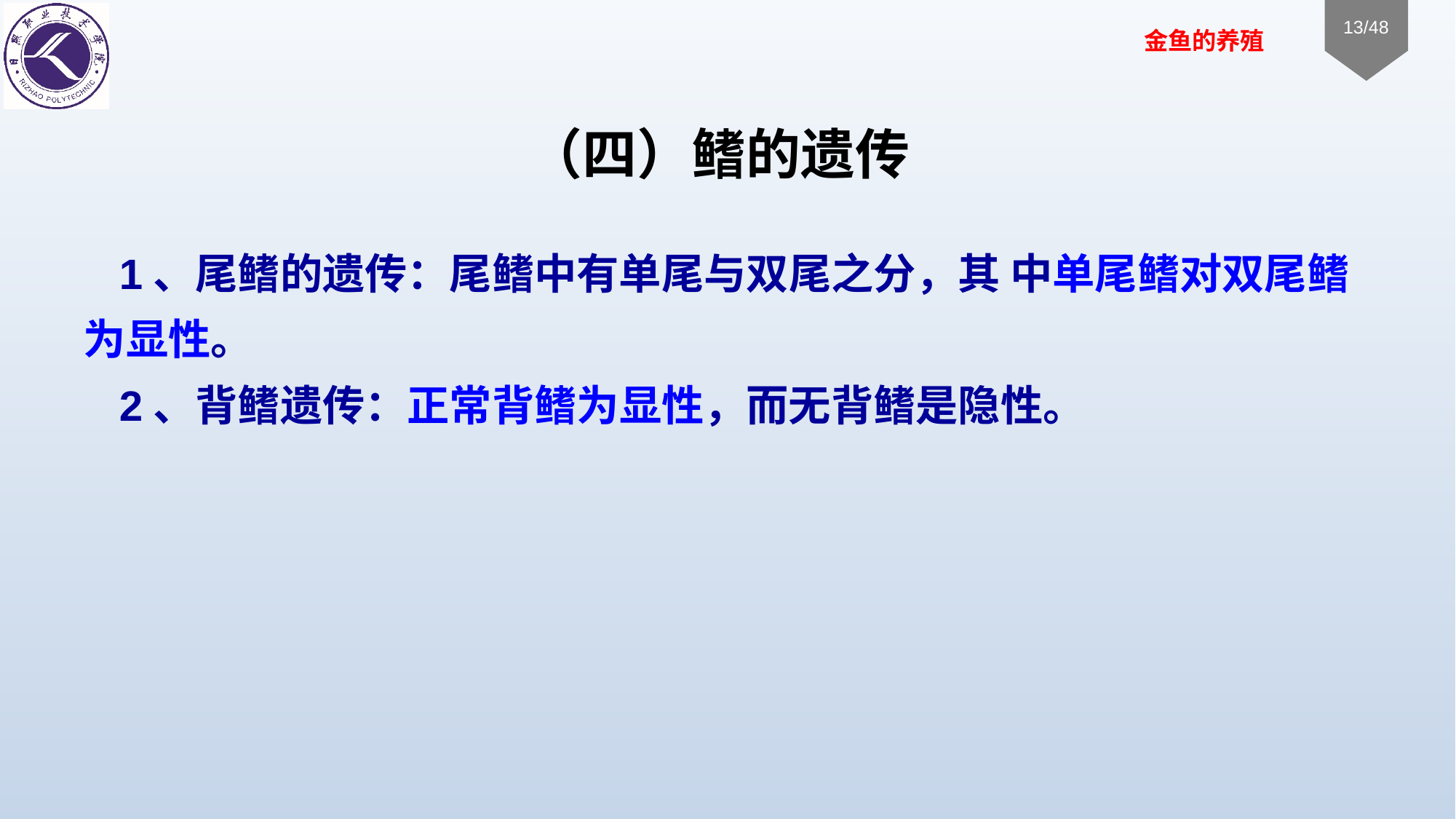

# （四）鳍的遗传
1、尾鳍的遗传：尾鳍中有单尾与双尾之分，其 中单尾鳍对双尾鳍为显性。
2、背鳍遗传：正常背鳍为显性，而无背鳍是隐性。